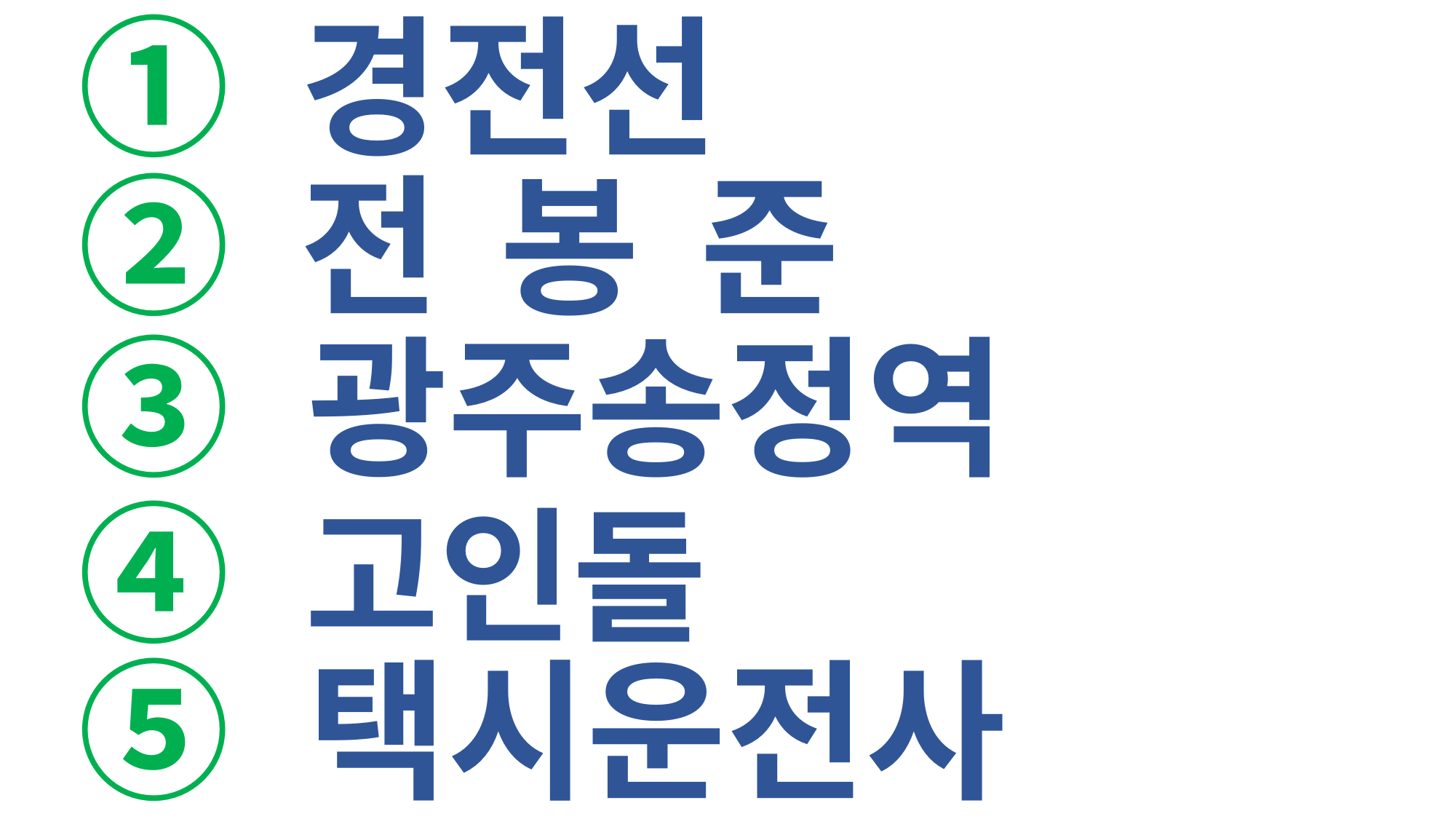

① 경전선

② 전봉준

③ 광주송정역

④ 고인돌

⑤ 택시운전사